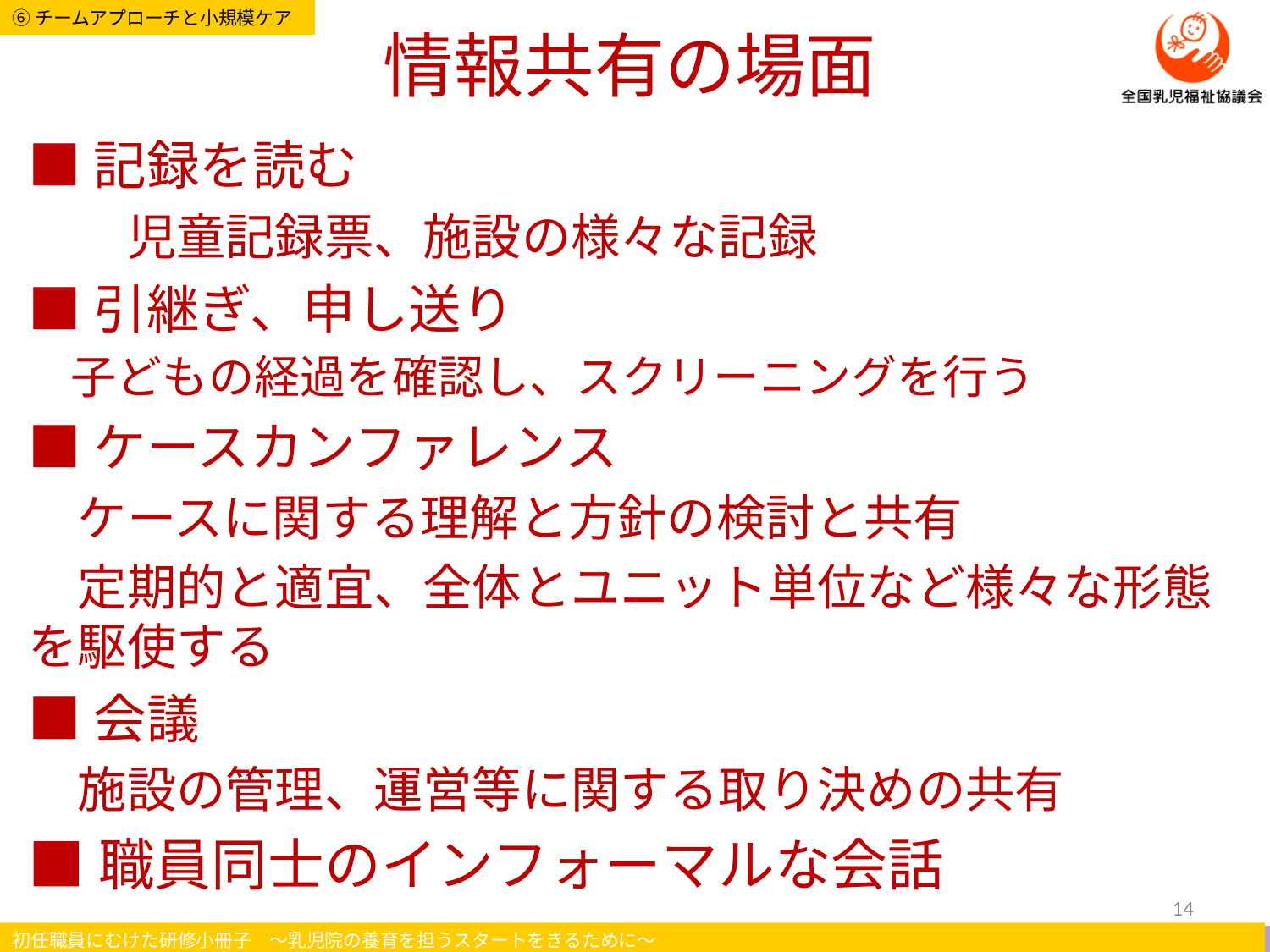

# 情報共有の場面
■記録を読む
　　児童記録票、施設の様々な記録
■引継ぎ、申し送り
　子どもの経過を確認し、スクリーニングを行う
■ケースカンファレンス
　ケースに関する理解と方針の検討と共有
　定期的と適宜、全体とユニット単位など様々な形態を駆使する
■会議
　施設の管理、運営等に関する取り決めの共有
■職員同士のインフォーマルな会話
14